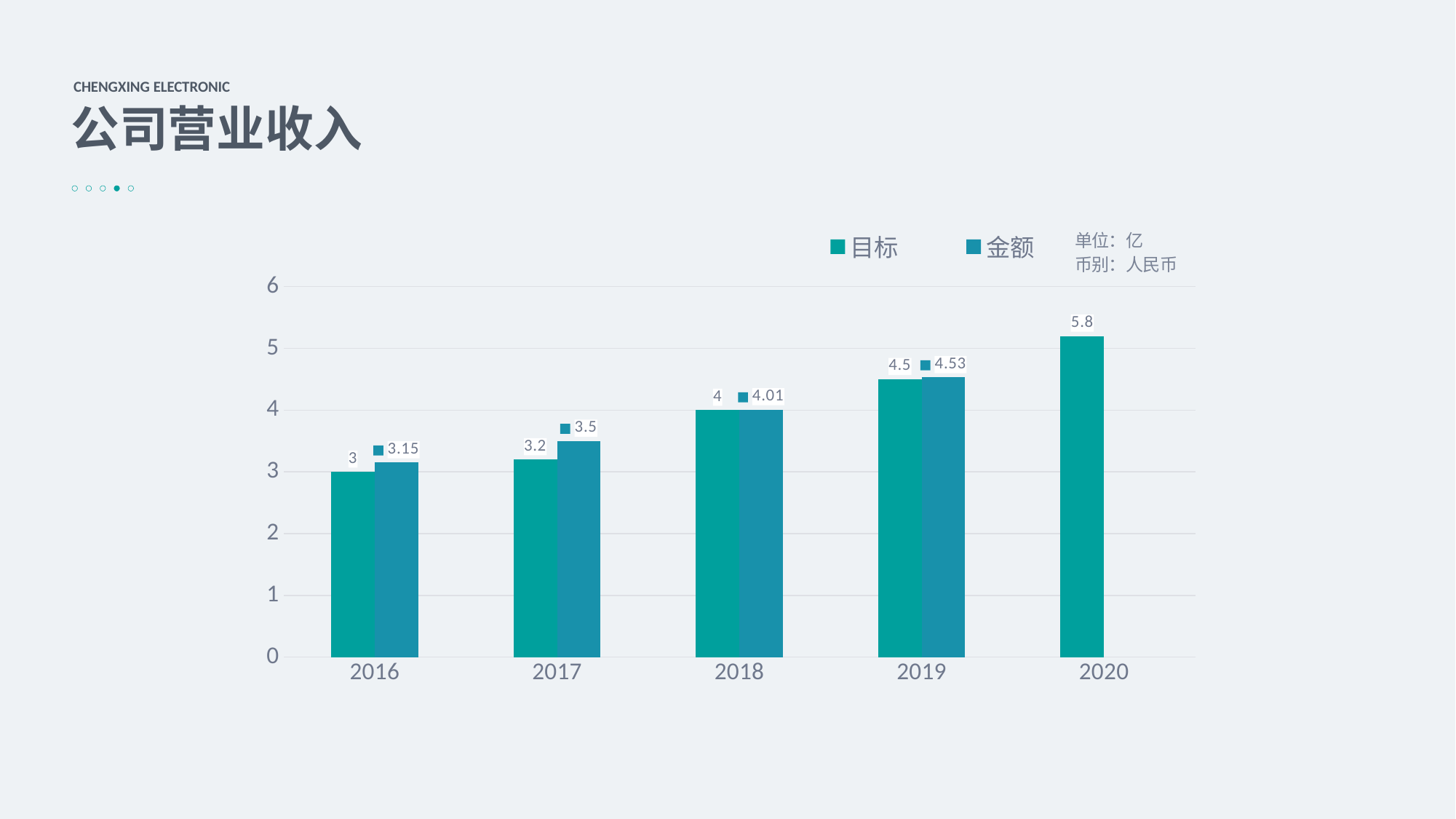

CHENGXING ELECTRONIC
公司营业收入

### Chart

| Category | 目标 | 金额 |
|---|---|---|
| 2016 | 3.0 | 3.15 |
| 2017 | 3.2 | 3.5 |
| 2018 | 4.0 | 4.01 |
| 2019 | 4.5 | 4.53 |
| 2020 | 5.2 | None |